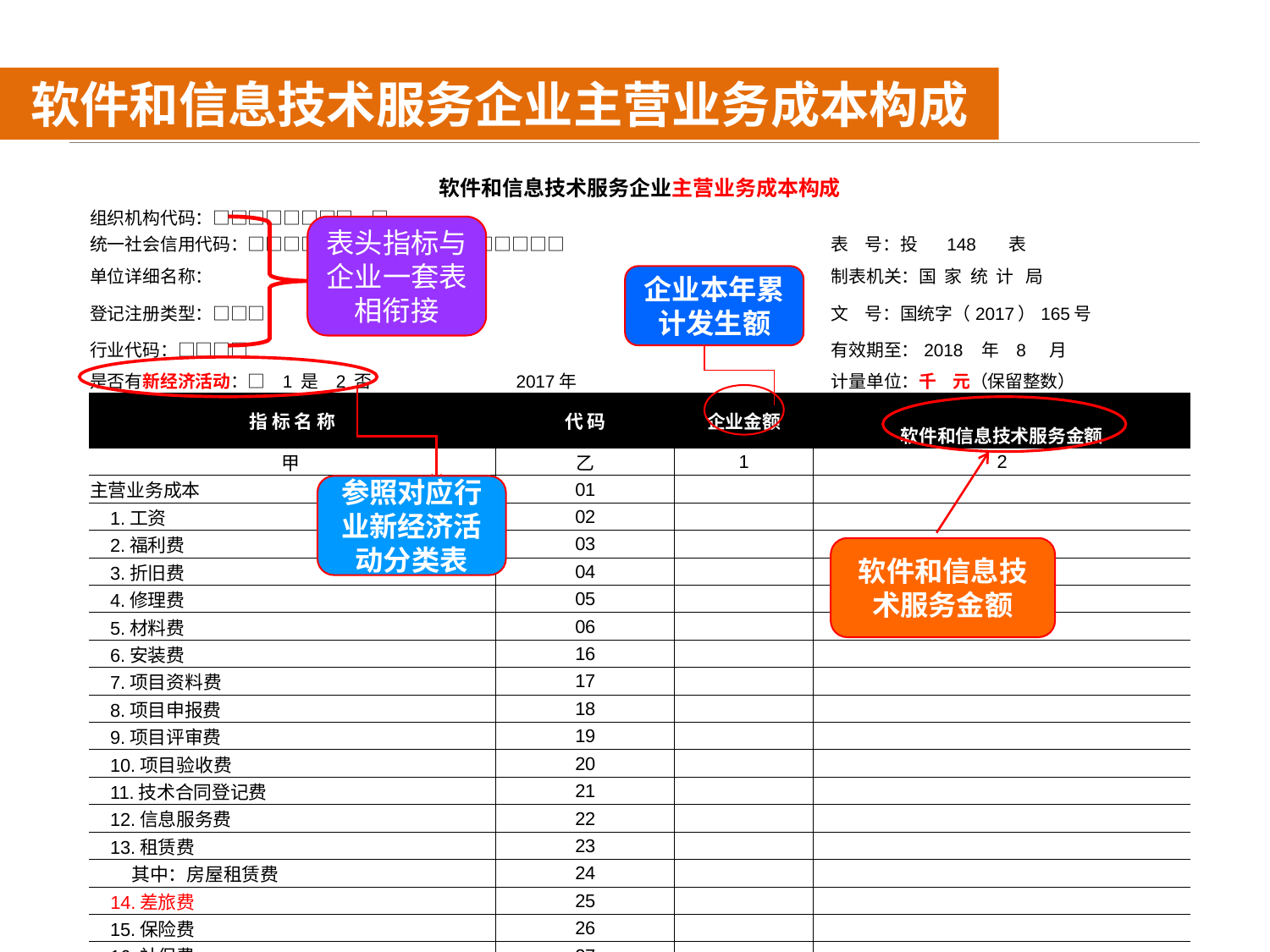

软件和信息技术服务企业主营业务成本构成
| 软件和信息技术服务企业主营业务成本构成 |  |  |  |  |  |
| --- | --- | --- | --- | --- | --- |
| 组织机构代码：□□□□□□□□－□ |  |  |  |  |  |
| 统一社会信用代码：□□□□□□□□□□□□□□□□□□ |  |  |  |  | 表 号：投 148 表 |
| 单位详细名称： |  |  |  |  | 制表机关：国 家 统 计 局 |
| 登记注册类型：□□□ |  |  |  |  | 文 号：国统字（2017）165号 |
| 行业代码：□□□□ |  |  |  |  | 有效期至：2018 年 8 月 |
| 是否有新经济活动：□ 1 是 2 否 | 2017年 |  |  |  | 计量单位：千 元（保留整数） |
| 指 标 名 称 | 代 码 |  | 企业金额 |  |  |
|  |  |  |  |  | 软件和信息技术服务金额 |
| 甲 | 乙 |  | 1 |  | 2 |
| 主营业务成本 | 01 |  |  |  |  |
| 1.工资 | 02 |  |  |  |  |
| 2.福利费 | 03 |  |  |  |  |
| 3.折旧费 | 04 |  |  |  |  |
| 4.修理费 | 05 |  |  |  |  |
| 5.材料费 | 06 |  |  |  |  |
| 6.安装费 | 16 |  |  |  |  |
| 7.项目资料费 | 17 |  |  |  |  |
| 8.项目申报费 | 18 |  |  |  |  |
| 9.项目评审费 | 19 |  |  |  |  |
| 10.项目验收费 | 20 |  |  |  |  |
| 11.技术合同登记费 | 21 |  |  |  |  |
| 12.信息服务费 | 22 |  |  |  |  |
| 13.租赁费 | 23 |  |  |  |  |
| 其中：房屋租赁费 | 24 |  |  |  |  |
| 14.差旅费 | 25 |  |  |  |  |
| 15.保险费 | 26 |  |  |  |  |
| 16.社保费 | 27 |  |  |  |  |
| 17.其他成本 | 28 |  |  |  |  |

表头指标与企业一套表相衔接
企业本年累计发生额

参照对应行业新经济活动分类表
软件和信息技术服务金额